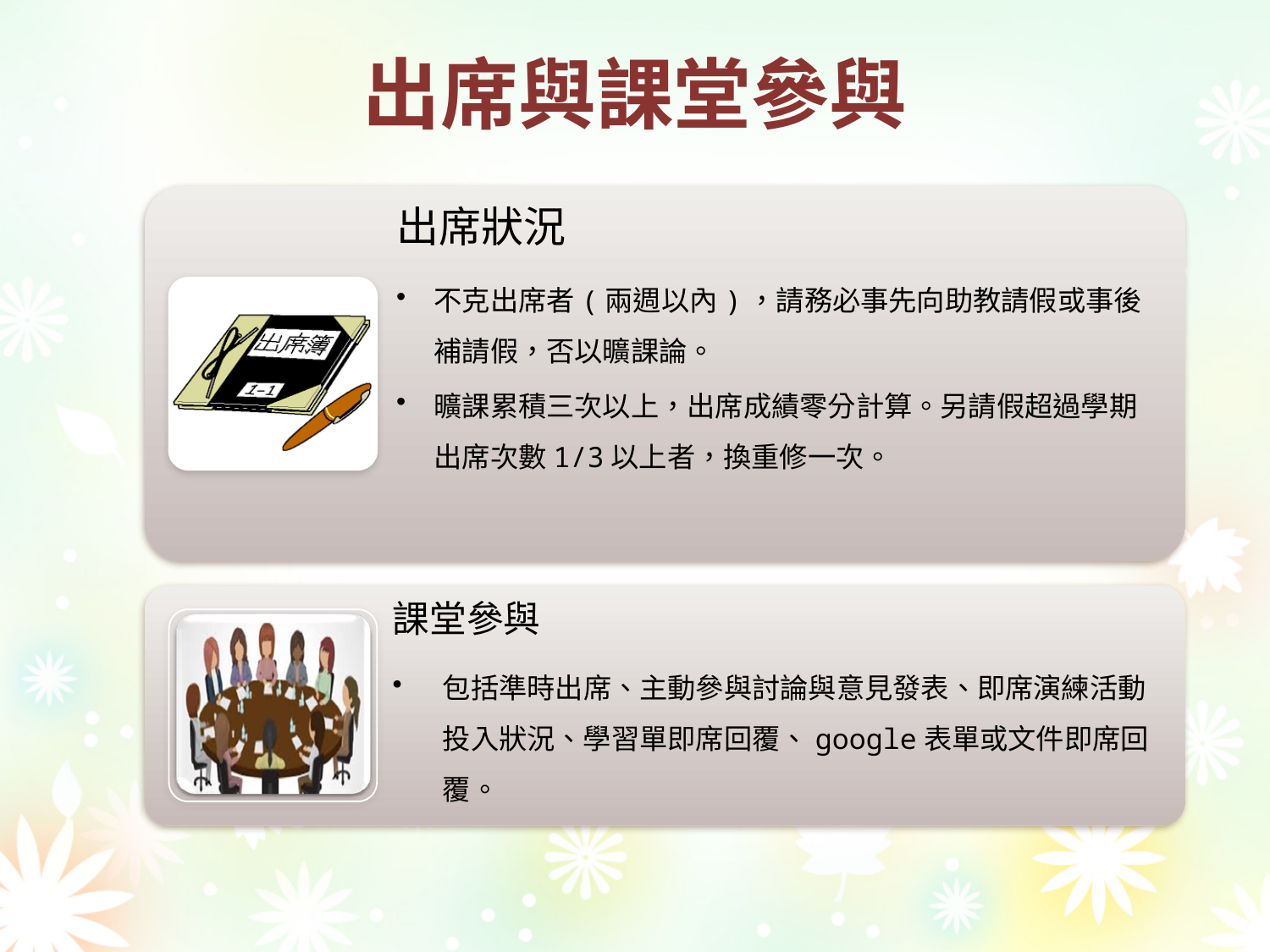

# 出席與課堂參與
出席狀況
不克出席者(兩週以內)，請務必事先向助教請假或事後補請假，否以曠課論。
曠課累積三次以上，出席成績零分計算。另請假超過學期出席次數1/3以上者，換重修一次。
課堂參與
包括準時出席、主動參與討論與意見發表、即席演練活動投入狀況、學習單即席回覆、google表單或文件即席回覆。